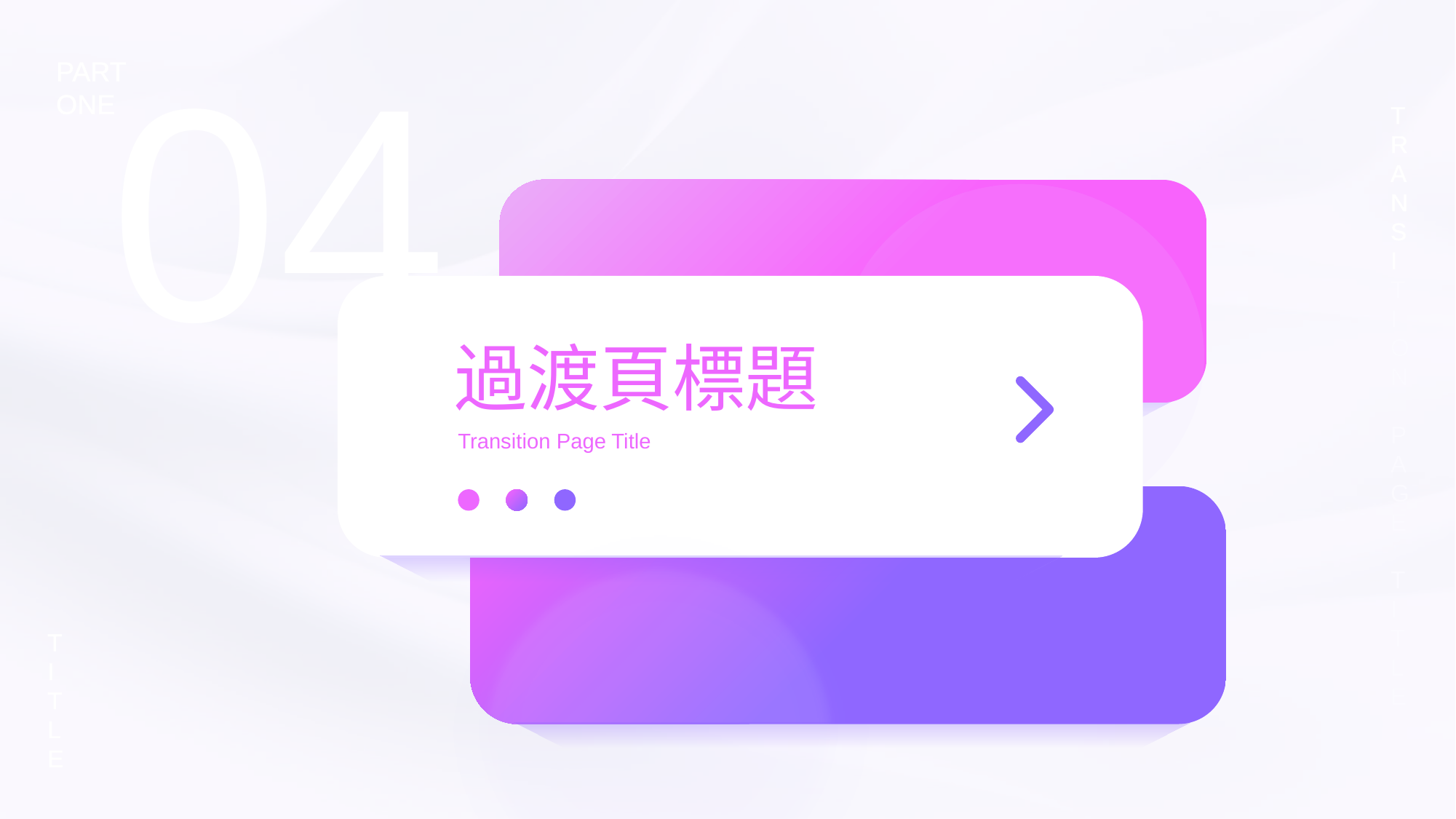

04
PART
ONE
TRANSI
T
ION

PAGE

T
I
TLE

過渡頁標題
Transition Page Title

T
I
TLE